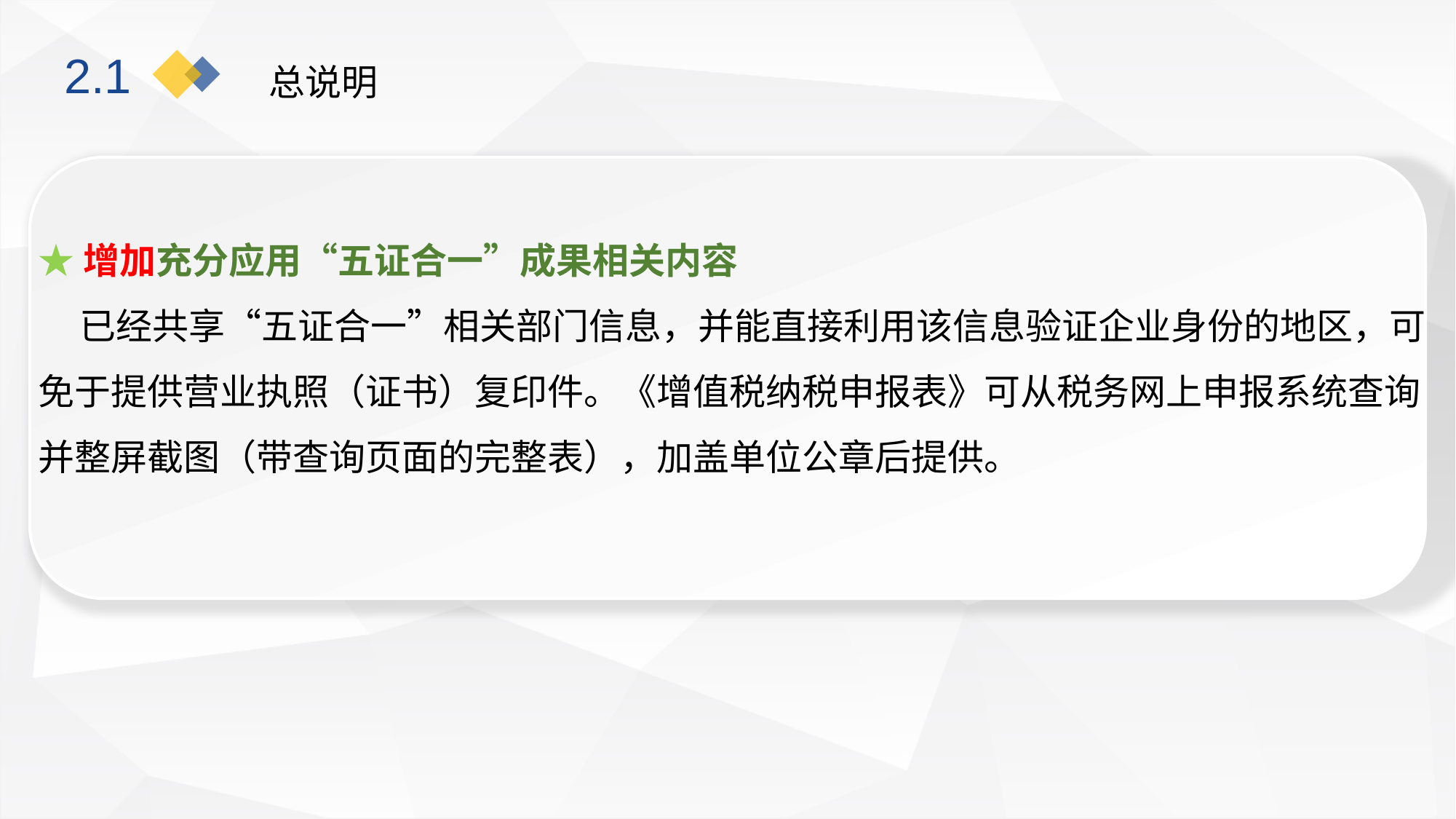

# 总说明
2.1

★增加充分应用“五证合一”成果相关内容
    已经共享“五证合一”相关部门信息，并能直接利用该信息验证企业身份的地区，可免于提供营业执照（证书）复印件。《增值税纳税申报表》可从税务网上申报系统查询并整屏截图（带查询页面的完整表），加盖单位公章后提供。